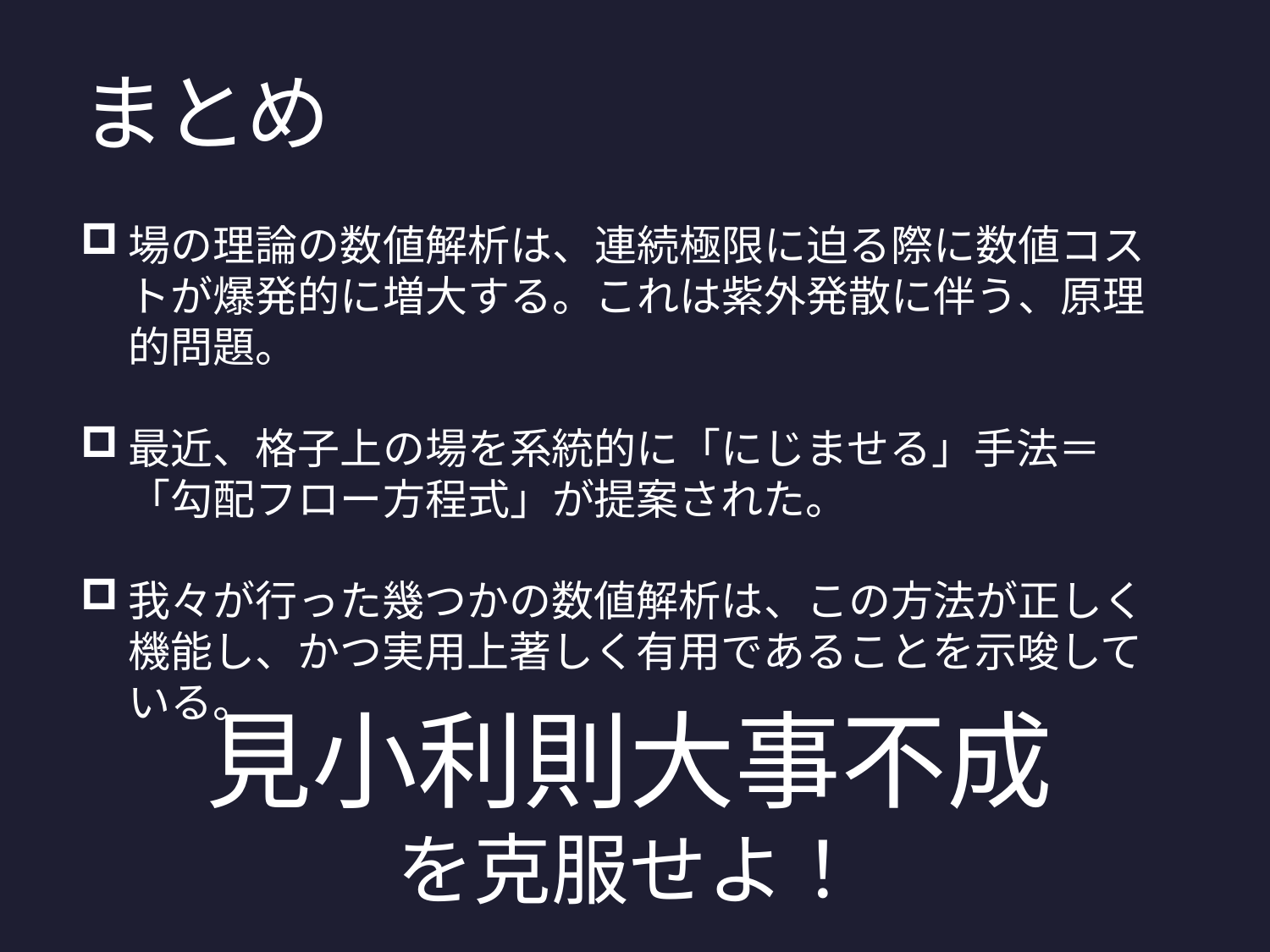

# まとめ
場の理論の数値解析は、連続極限に迫る際に数値コストが爆発的に増大する。これは紫外発散に伴う、原理的問題。

最近、格子上の場を系統的に「にじませる」手法＝「勾配フロー方程式」が提案された。

我々が行った幾つかの数値解析は、この方法が正しく機能し、かつ実用上著しく有用であることを示唆している。
見小利則大事不成
を克服せよ！